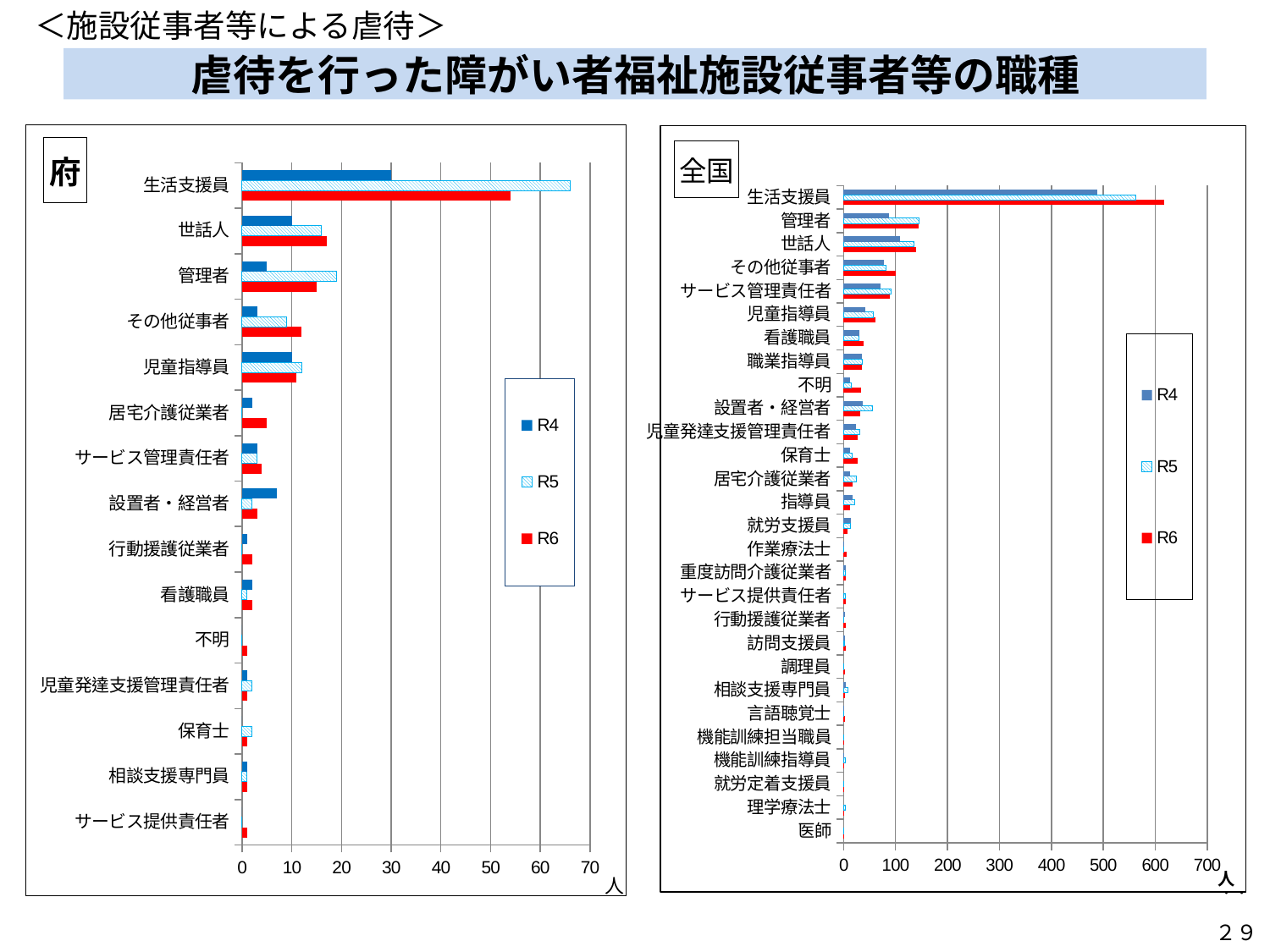

＜施設従事者等による虐待＞
# 虐待を行った障がい者福祉施設従事者等の職種

### Chart: 府

| Category | R6 | R5 | R4 |
|---|---|---|---|
| サービス提供責任者 | 1.0 | 0.0 | 0.0 |
| 相談支援専門員 | 1.0 | 1.0 | 1.0 |
| 保育士 | 1.0 | 2.0 | 0.0 |
| 児童発達支援管理責任者 | 1.0 | 2.0 | 1.0 |
| 不明 | 1.0 | 0.0 | 0.0 |
| 看護職員 | 2.0 | 1.0 | 2.0 |
| 行動援護従業者 | 2.0 | 0.0 | 1.0 |
| 設置者・経営者 | 3.0 | 2.0 | 7.0 |
| サービス管理責任者 | 4.0 | 3.0 | 3.0 |
| 居宅介護従業者 | 5.0 | 0.0 | 2.0 |
| 児童指導員 | 11.0 | 12.0 | 10.0 |
| その他従事者 | 12.0 | 9.0 | 3.0 |
| 管理者 | 15.0 | 19.0 | 5.0 |
| 世話人 | 17.0 | 16.0 | 10.0 |
| 生活支援員 | 54.0 | 66.0 | 30.0 |

### Chart: 全国

| Category | R6 | R5 | R4 |
|---|---|---|---|
| 医師 | 1.0 | 0.0 | None |
| 理学療法士 | 1.0 | 3.0 | None |
| 就労定着支援員 | 1.0 | 1.0 | None |
| 機能訓練指導員 | 1.0 | 3.0 | 1.0 |
| 機能訓練担当職員 | 1.0 | 1.0 | None |
| 言語聴覚士 | 2.0 | 1.0 | 1.0 |
| 相談支援専門員 | 3.0 | 8.0 | 4.0 |
| 調理員 | 3.0 | 0.0 | None |
| 訪問支援員 | 4.0 | 2.0 | 2.0 |
| 行動援護従業者 | 4.0 | 0.0 | 2.0 |
| サービス提供責任者 | 5.0 | 4.0 | None |
| 重度訪問介護従業者 | 5.0 | 3.0 | 5.0 |
| 作業療法士 | 6.0 | 1.0 | 1.0 |
| 就労支援員 | 8.0 | 13.0 | 14.0 |
| 指導員 | 13.0 | 22.0 | 18.0 |
| 居宅介護従業者 | 17.0 | 25.0 | 13.0 |
| 保育士 | 27.0 | 16.0 | 13.0 |
| 児童発達支援管理責任者 | 27.0 | 31.0 | 24.0 |
| 設置者・経営者 | 32.0 | 56.0 | 37.0 |
| 不明 | 33.0 | 15.0 | 13.0 |
| 職業指導員 | 35.0 | 36.0 | 35.0 |
| 看護職員 | 38.0 | 29.0 | 31.0 |
| 児童指導員 | 62.0 | 57.0 | 42.0 |
| サービス管理責任者 | 90.0 | 91.0 | 71.0 |
| その他従事者 | 101.0 | 82.0 | 78.0 |
| 世話人 | 140.0 | 136.0 | 109.0 |
| 管理者 | 144.0 | 146.0 | 87.0 |
| 生活支援員 | 617.0 | 562.0 | 488.0 |
人
人
２９